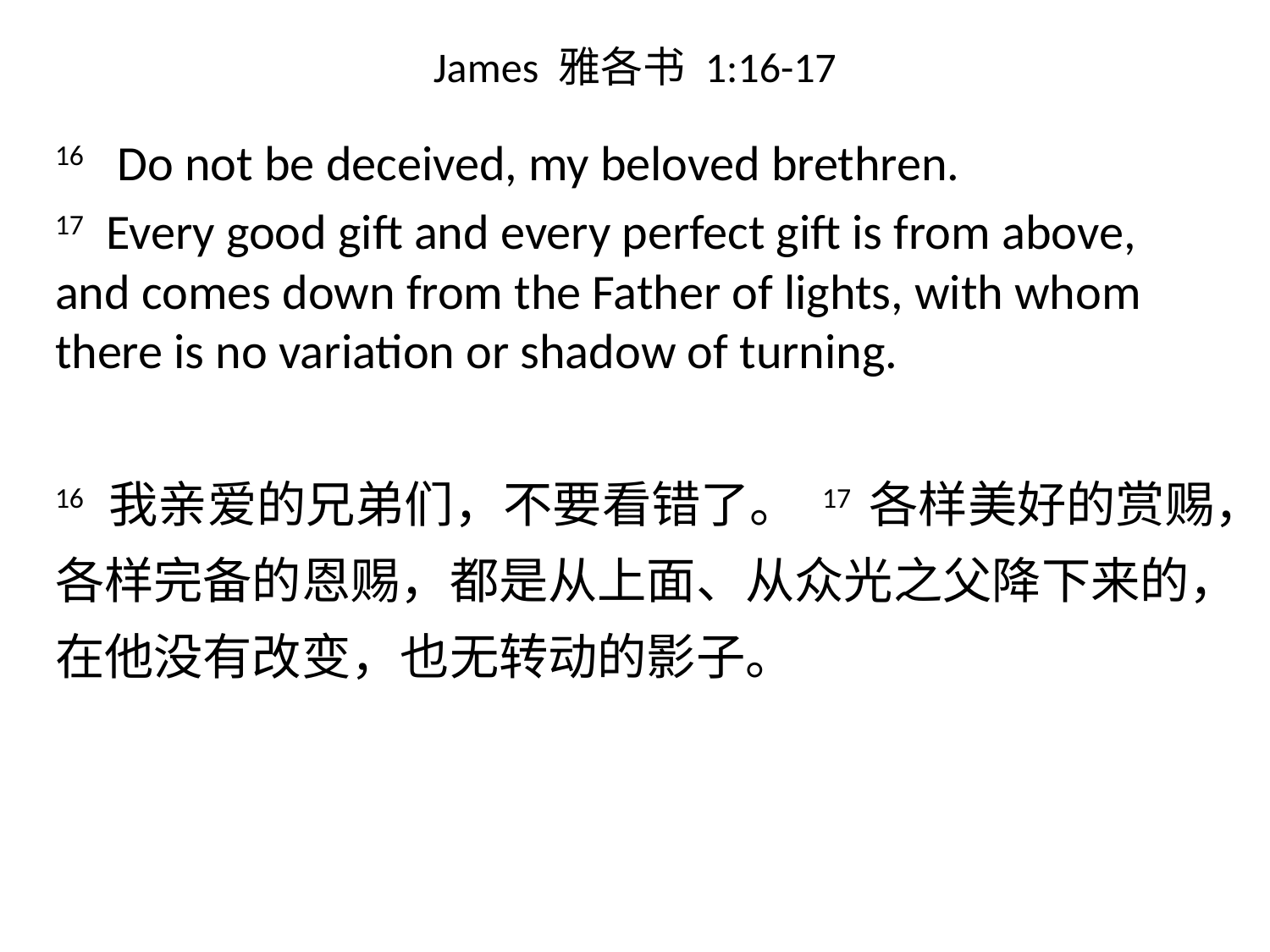

# James 雅各书 1:16-17
16   Do not be deceived, my beloved brethren.
17  Every good gift and every perfect gift is from above, and comes down from the Father of lights, with whom there is no variation or shadow of turning.

16  我亲爱的兄弟们，不要看错了。 17 各样美好的赏赐，各样完备的恩赐，都是从上面、从众光之父降下来的，在他没有改变，也无转动的影子。